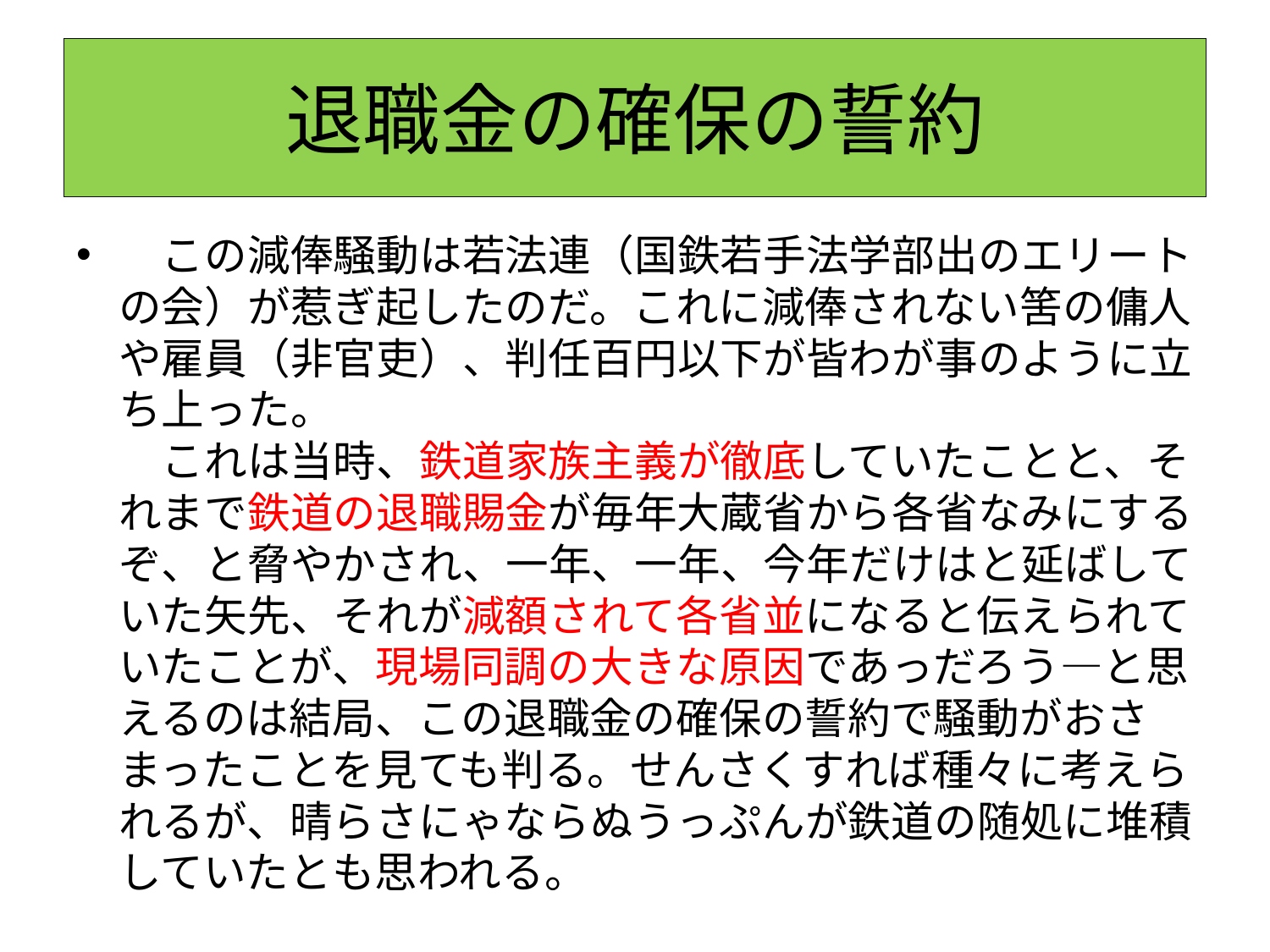

# 退職金の確保の誓約
　この減俸騒動は若法連（国鉄若手法学部出のエリートの会）が惹ぎ起したのだ。これに減俸されない筈の傭人や雇員（非官吏）、判任百円以下が皆わが事のように立ち上った。
　これは当時、鉄道家族主義が徹底していたことと、それまで鉄道の退職賜金が毎年大蔵省から各省なみにするぞ、と脅やかされ、一年、一年、今年だけはと延ばしていた矢先、それが減額されて各省並になると伝えられていたことが、現場同調の大きな原因であっだろう―と思えるのは結局、この退職金の確保の誓約で騒動がおさまったことを見ても判る。せんさくすれば種々に考えられるが、晴らさにゃならぬうっぷんが鉄道の随処に堆積していたとも思われる。